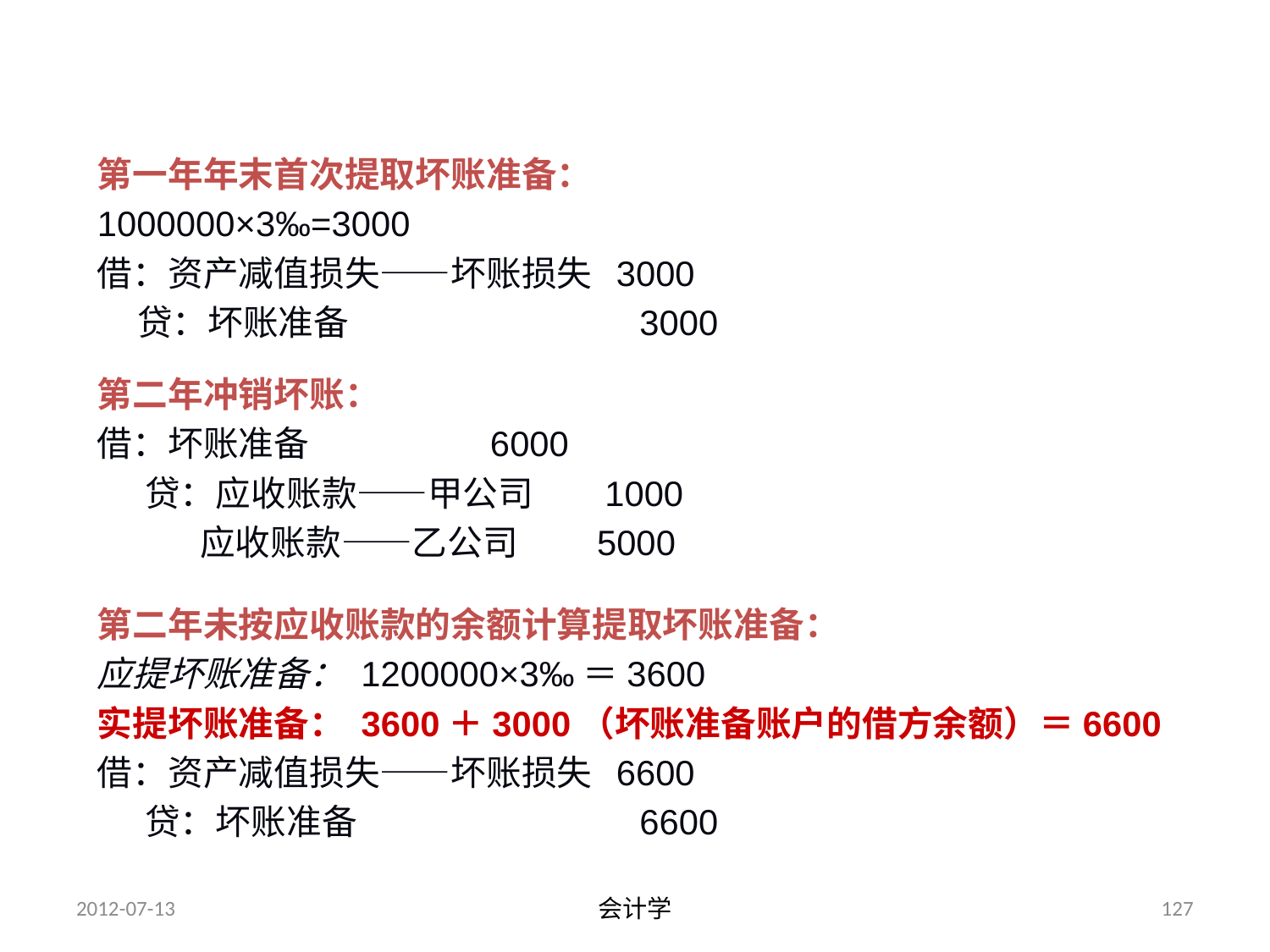

# 账务处理如下：
第一年年末首次提取坏账准备：
1000000×3‰=3000
借：资产减值损失——坏账损失  3000
    贷：坏账准备                                    3000
第二年冲销坏账：
借：坏账准备                      6000
     贷：应收账款——甲公司        1000
            应收账款——乙公司         5000
第二年未按应收账款的余额计算提取坏账准备：
应提坏账准备： 1200000×3‰＝3600
实提坏账准备： 3600＋3000（坏账准备账户的借方余额）＝6600
借：资产减值损失——坏账损失  6600
     贷：坏账准备                                   6600
2012-07-13
会计学
127